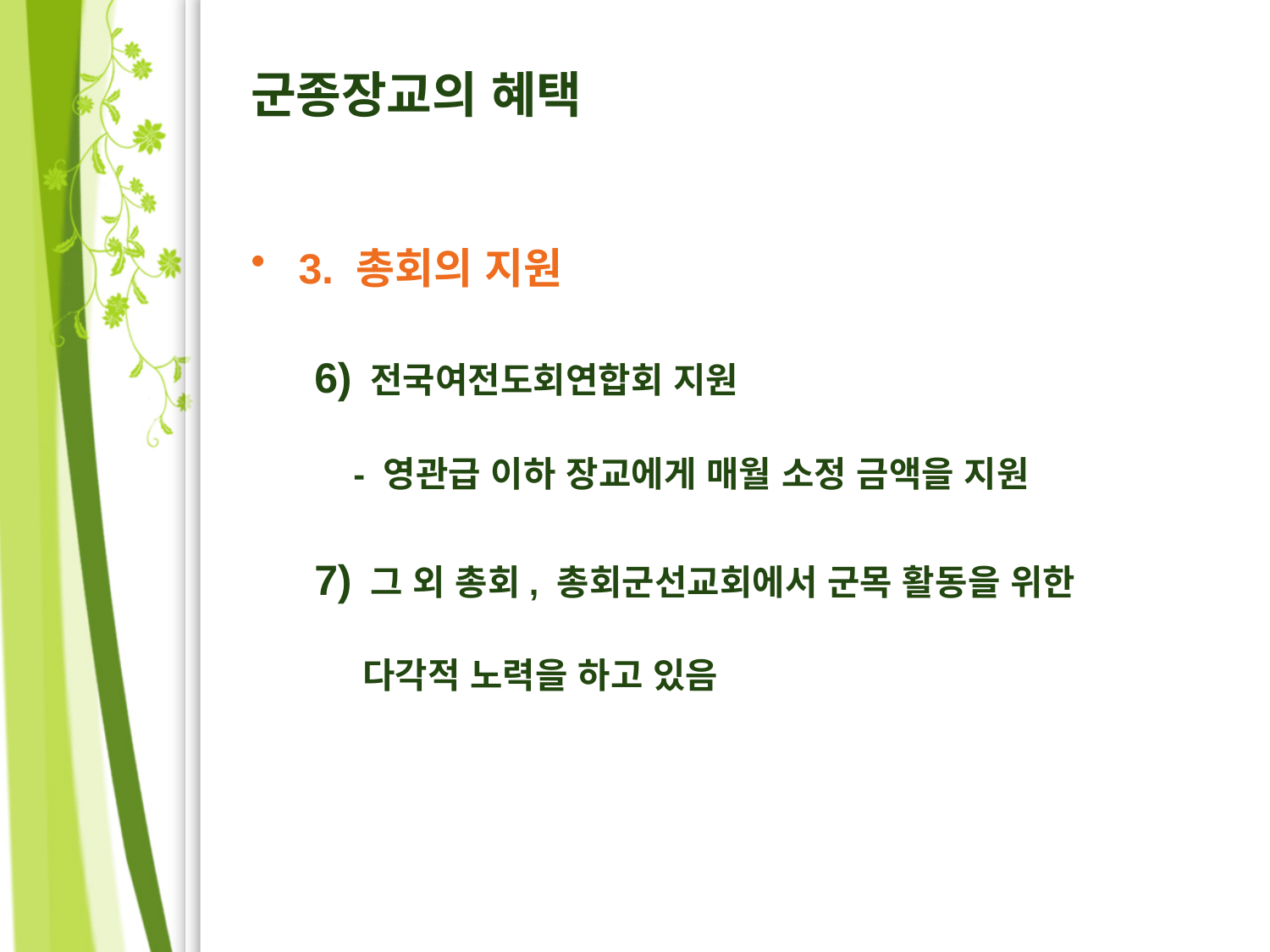

# 군종장교의 혜택
3. 총회의 지원
6) 전국여전도회연합회 지원
    - 영관급 이하 장교에게 매월 소정 금액을 지원
7) 그 외 총회, 총회군선교회에서 군목 활동을 위한
    다각적 노력을 하고 있음